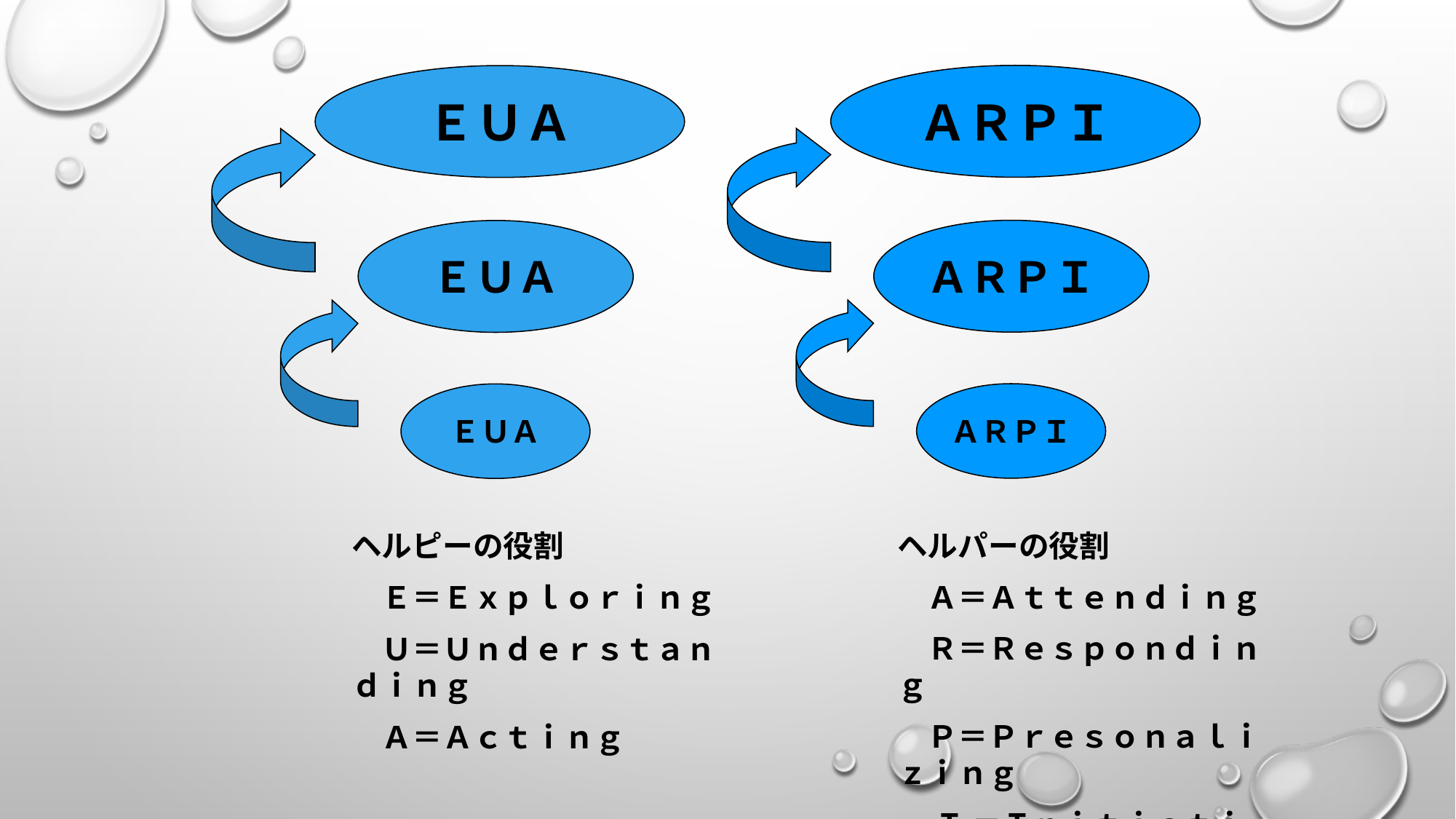

ＡＲＰＩ
ＥＵＡ

ＡＲＰＩ
ＥＵＡ

ＡＲＰＩ
ＥＵＡ
ヘルパーの役割
　Ａ＝Ａｔｔｅｎｄｉｎｇ
　Ｒ＝Ｒｅｓｐｏｎｄｉｎｇ
　Ｐ＝Ｐｒｅｓｏｎａｌｉｚｉｎｇ
　 Ｉ ＝Ｉｎｉｔｉａｔｉｎｇ
ヘルピーの役割
　Ｅ＝Ｅｘｐｌｏｒｉｎｇ
　Ｕ＝Ｕｎｄｅｒｓｔａｎｄｉｎｇ
　Ａ＝Ａｃｔｉｎｇ